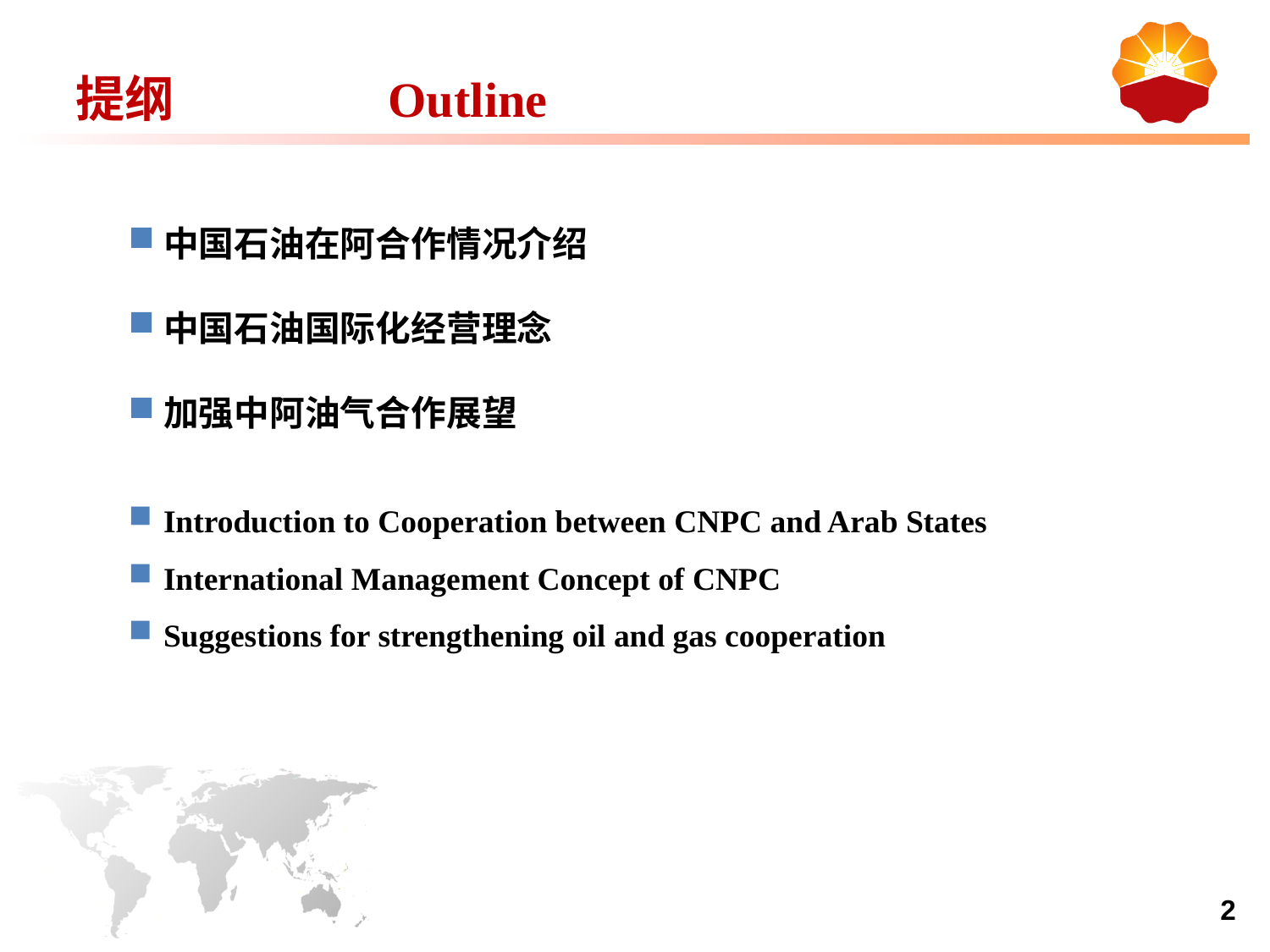

提纲                  Outline
中国石油在阿合作情况介绍
中国石油国际化经营理念
加强中阿油气合作展望
Introduction to Cooperation between CNPC and Arab States
International Management Concept of CNPC
Suggestions for strengthening oil and gas cooperation
2